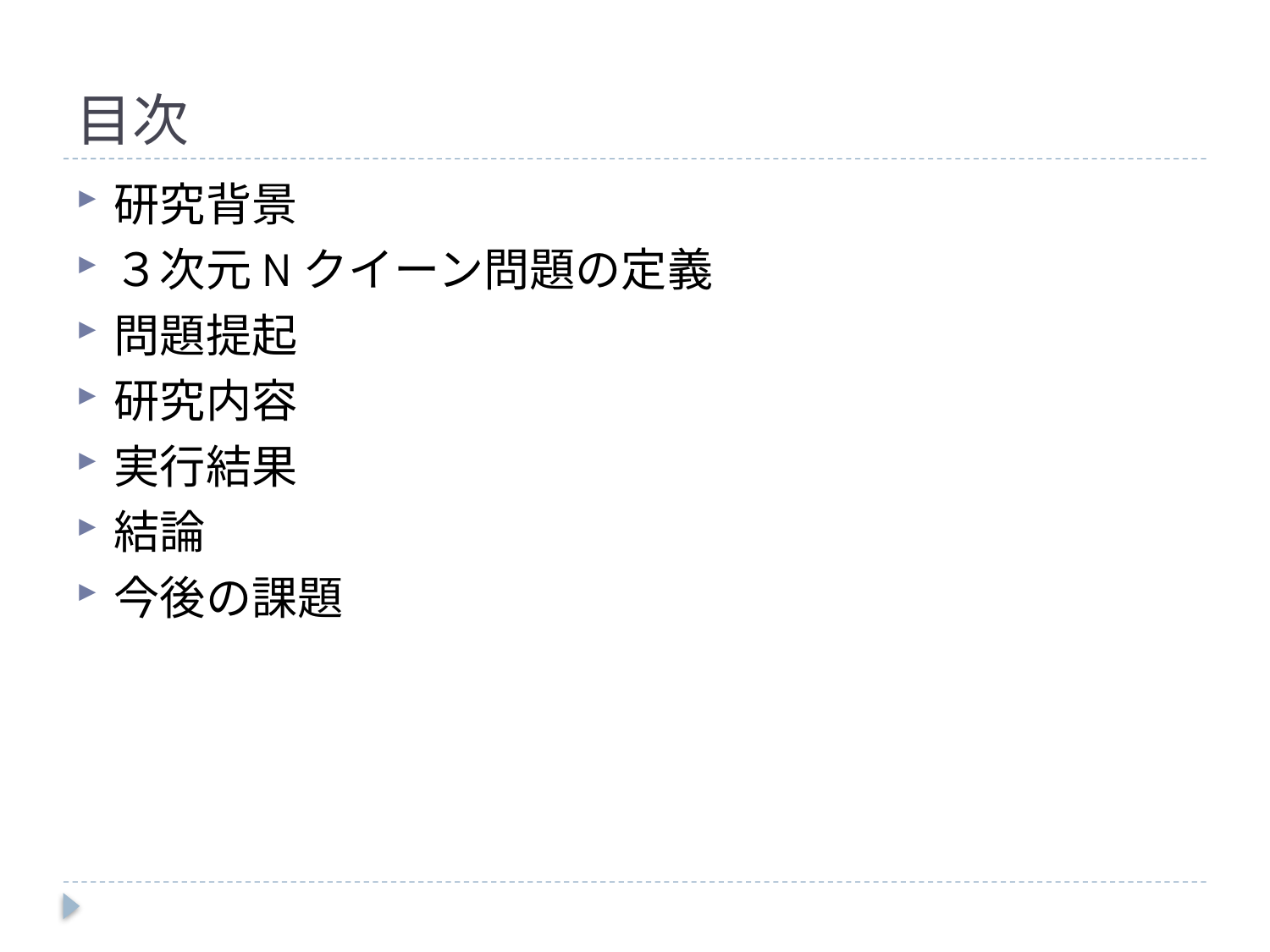

# 目次
研究背景
３次元Nクイーン問題の定義
問題提起
研究内容
実行結果
結論
今後の課題